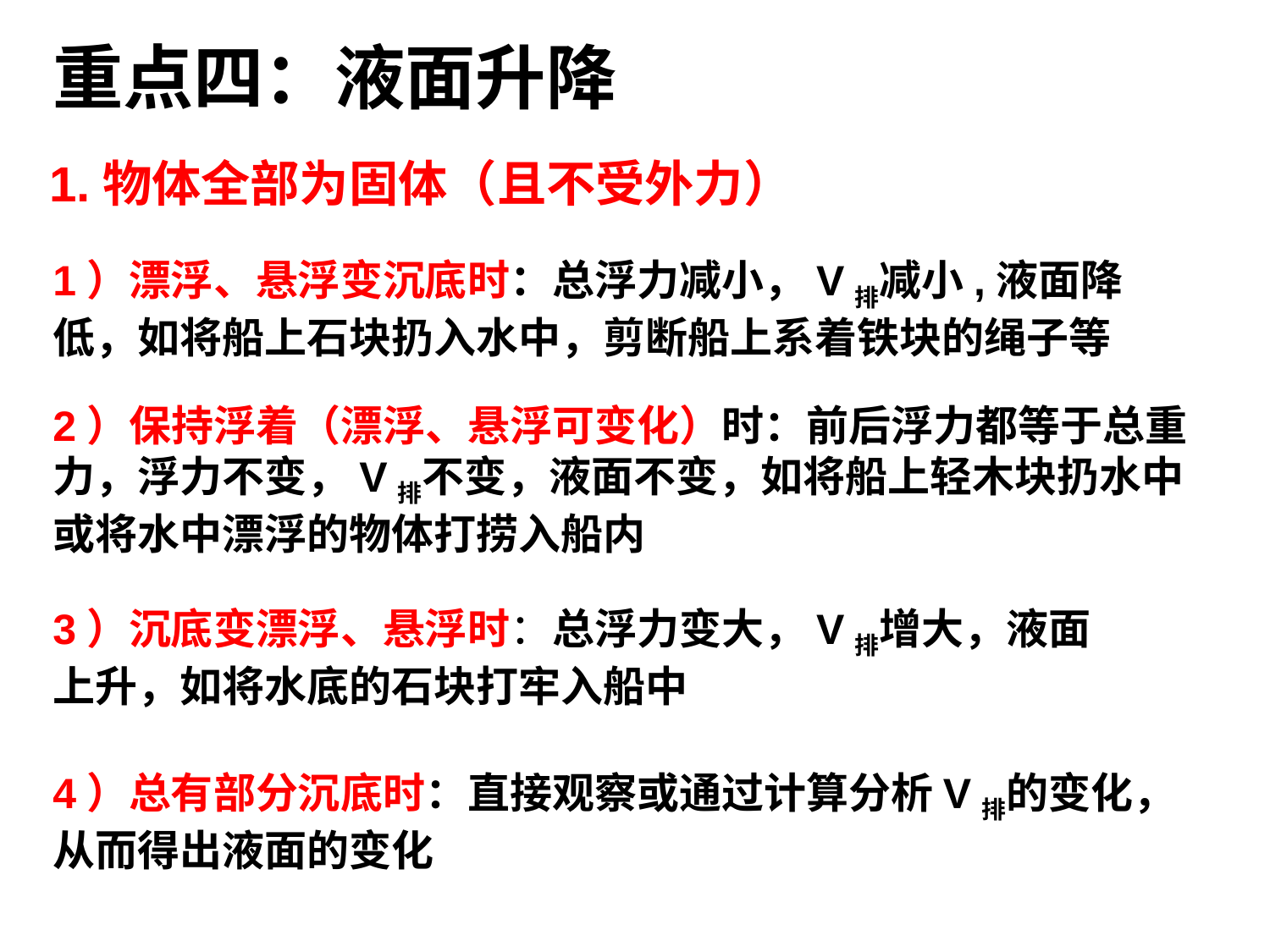

重点四：液面升降
1.物体全部为固体（且不受外力）
1）漂浮、悬浮变沉底时：总浮力减小，V排减小,液面降低，如将船上石块扔入水中，剪断船上系着铁块的绳子等
2）保持浮着（漂浮、悬浮可变化）时：前后浮力都等于总重力，浮力不变，V排不变，液面不变，如将船上轻木块扔水中或将水中漂浮的物体打捞入船内
3）沉底变漂浮、悬浮时：总浮力变大，V排增大，液面上升，如将水底的石块打牢入船中
4）总有部分沉底时：直接观察或通过计算分析V排的变化，从而得出液面的变化